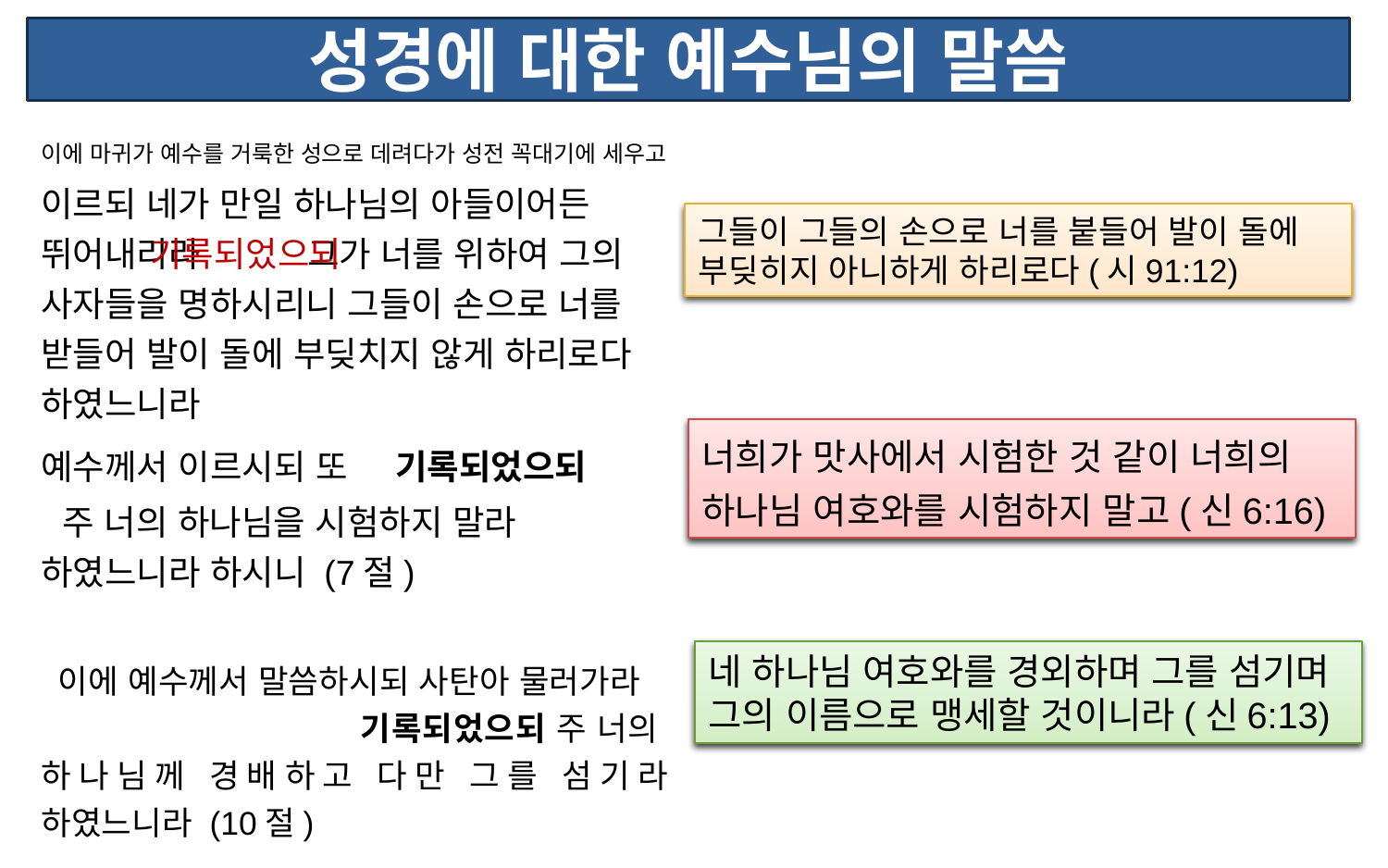

# 성경에 대한 예수님의 말씀
이에 마귀가 예수를 거룩한 성으로 데려다가 성전 꼭대기에 세우고
이르되 네가 만일 하나님의 아들이어든 뛰어내리라           그가 너를 위하여 그의 사자들을 명하시리니 그들이 손으로 너를 받들어 발이 돌에 부딪치지 않게 하리로다 하였느니라
예수께서 이르시되 또                                주 너의 하나님을 시험하지 말라 하였느니라 하시니 (7절)

 이에 예수께서 말씀하시되 사탄아 물러가라                                    기록되었으되 주 너의  하나님께 경배하고 다만 그를 섬기라 하였느니라 (10절)

그들이 그들의 손으로 너를 붙들어 발이 돌에 부딪히지 아니하게 하리로다(시91:12)
기록되었으되
너희가 맛사에서 시험한 것 같이 너희의 하나님 여호와를 시험하지 말고(신6:16)
기록되었으되
네 하나님 여호와를 경외하며 그를 섬기며 그의 이름으로 맹세할 것이니라(신6:13)